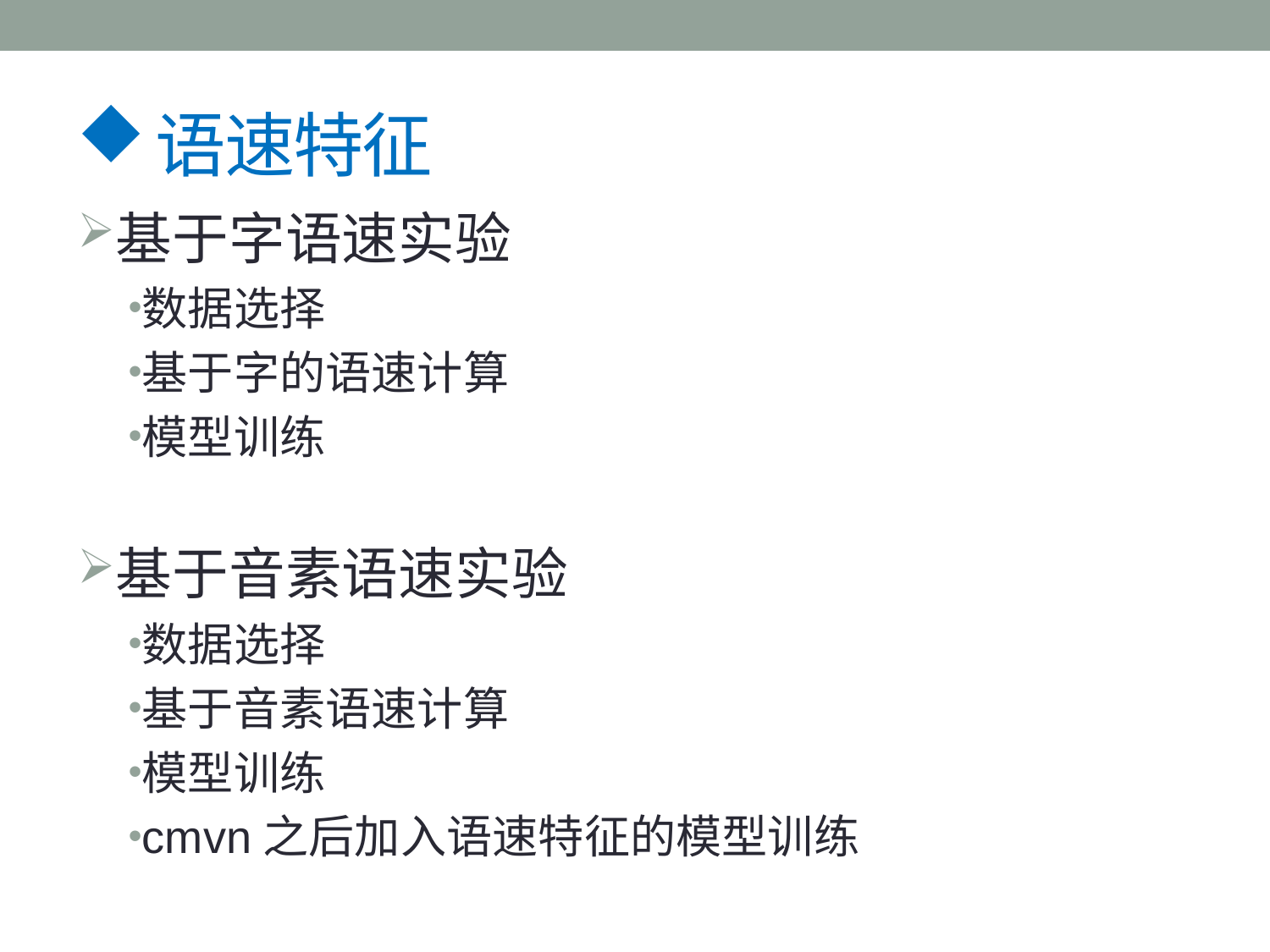

# 语速特征
基于字语速实验
数据选择
基于字的语速计算
模型训练

基于音素语速实验
数据选择
基于音素语速计算
模型训练
cmvn之后加入语速特征的模型训练